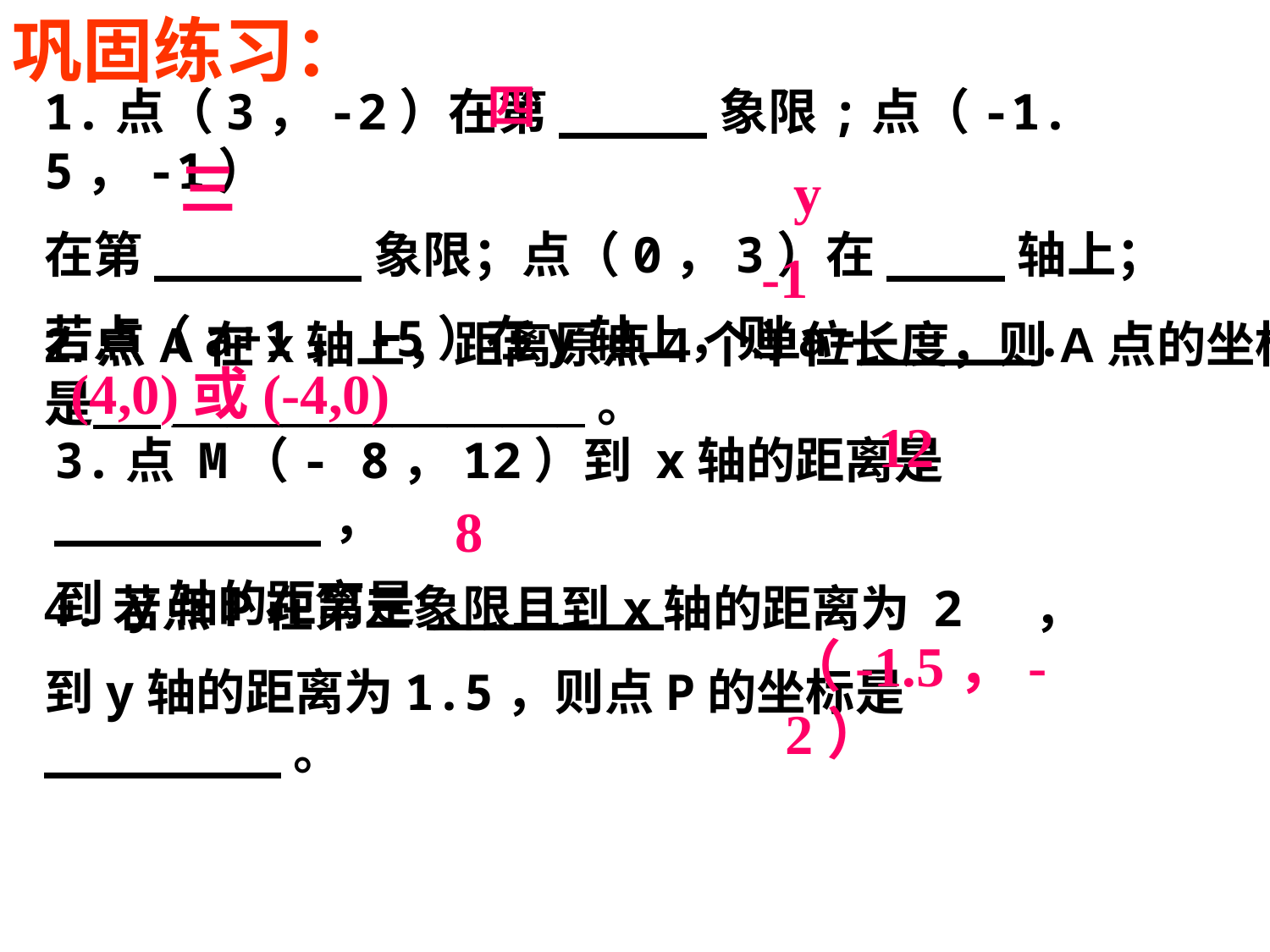

巩固练习：
四
1.点（3，-2）在第_____象限;点（-1.5，-1）
在第_______象限；点（0，3）在____轴上；
若点（a+1，-5）在y轴上，则a=______.
三
y
-1
2.点A在x轴上，距离原点4个单位长度，则A点的坐标是      _______________。

(4,0)或(-4,0)
12
3.点 M（- 8，12）到 x轴的距离是_________，
到 y轴的距离是________.
8
4.若点P在第三象限且到x轴的距离为 2  ，
到y轴的距离为1.5，则点P的坐标是________。
（-1.5，-2）